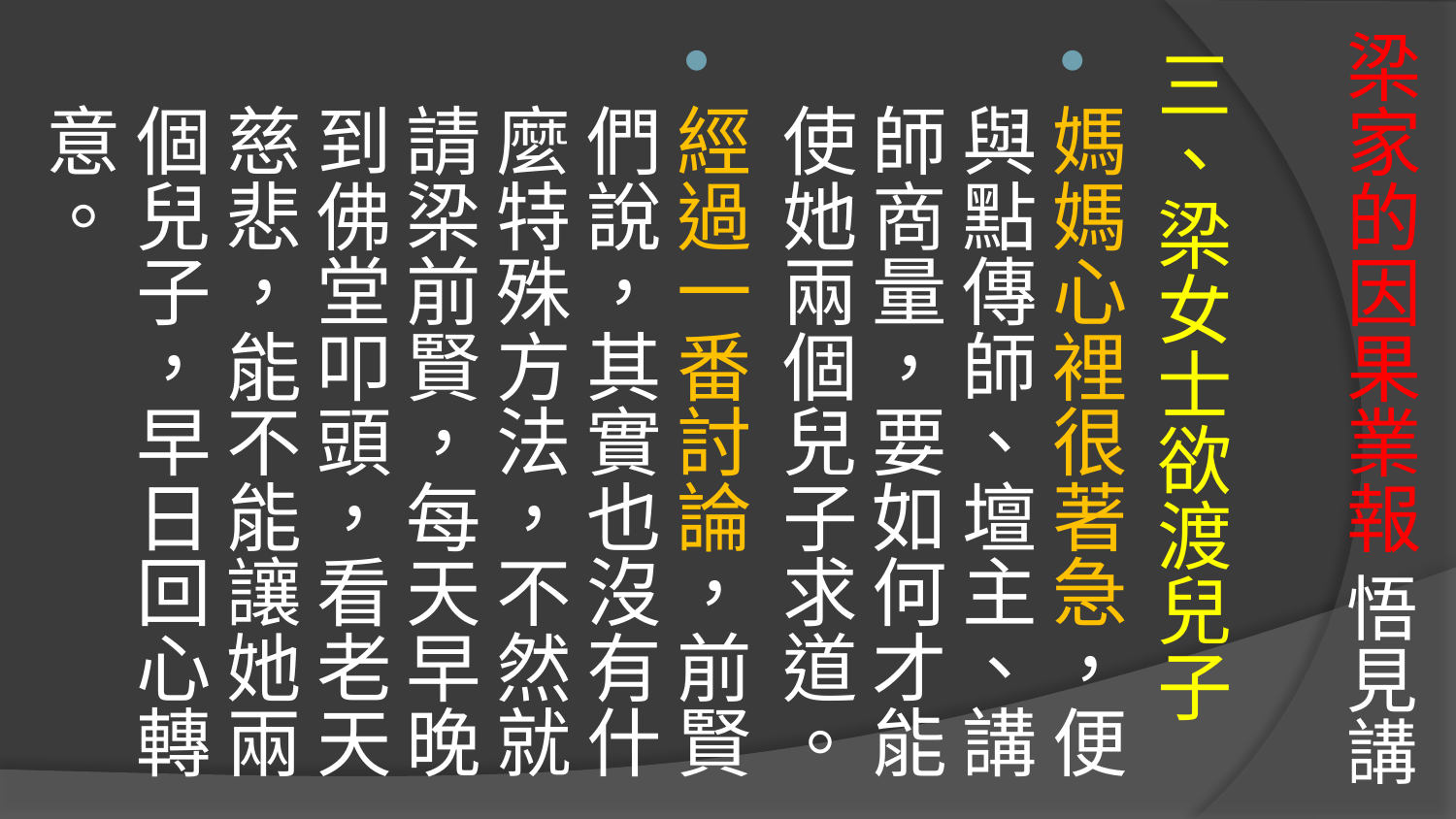

# 梁家的因果業報 悟見講
三、梁女士欲渡兒子
媽媽心裡很著急，便與點傳師、壇主、講師商量，要如何才能使她兩個兒子求道。
經過一番討論，前賢們說，其實也沒有什麼特殊方法，不然就請梁前賢，每天早晚到佛堂叩頭，看老天慈悲，能不能讓她兩個兒子，早日回心轉意。